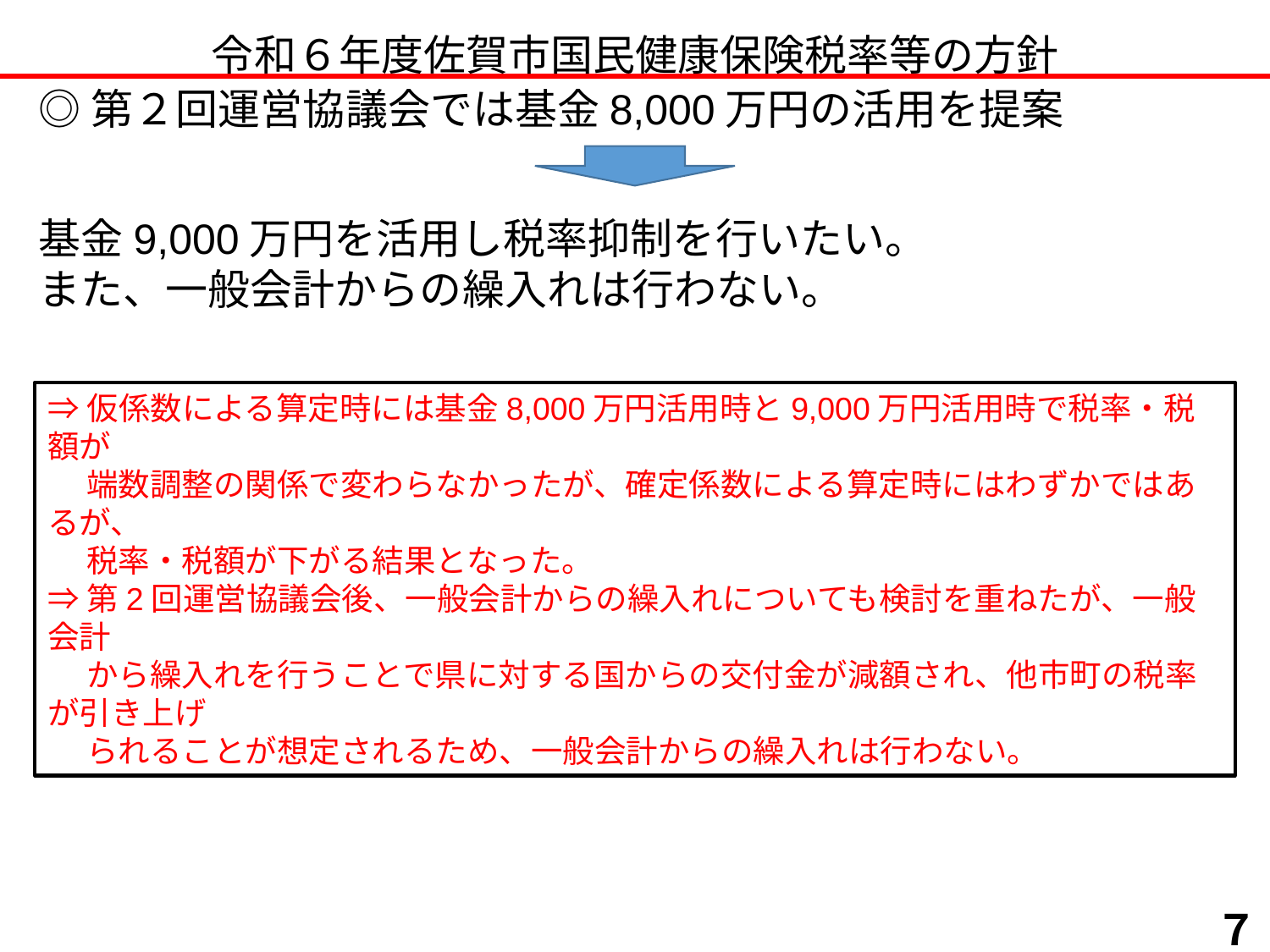

令和６年度佐賀市国民健康保険税率等の方針
◎第２回運営協議会では基金8,000万円の活用を提案

基金9,000万円を活用し税率抑制を行いたい。
また、一般会計からの繰入れは行わない。
⇒仮係数による算定時には基金8,000万円活用時と9,000万円活用時で税率・税額が
　 端数調整の関係で変わらなかったが、確定係数による算定時にはわずかではあるが、
　 税率・税額が下がる結果となった。
⇒第2回運営協議会後、一般会計からの繰入れについても検討を重ねたが、一般会計
　 から繰入れを行うことで県に対する国からの交付金が減額され、他市町の税率が引き上げ
　 られることが想定されるため、一般会計からの繰入れは行わない。
７